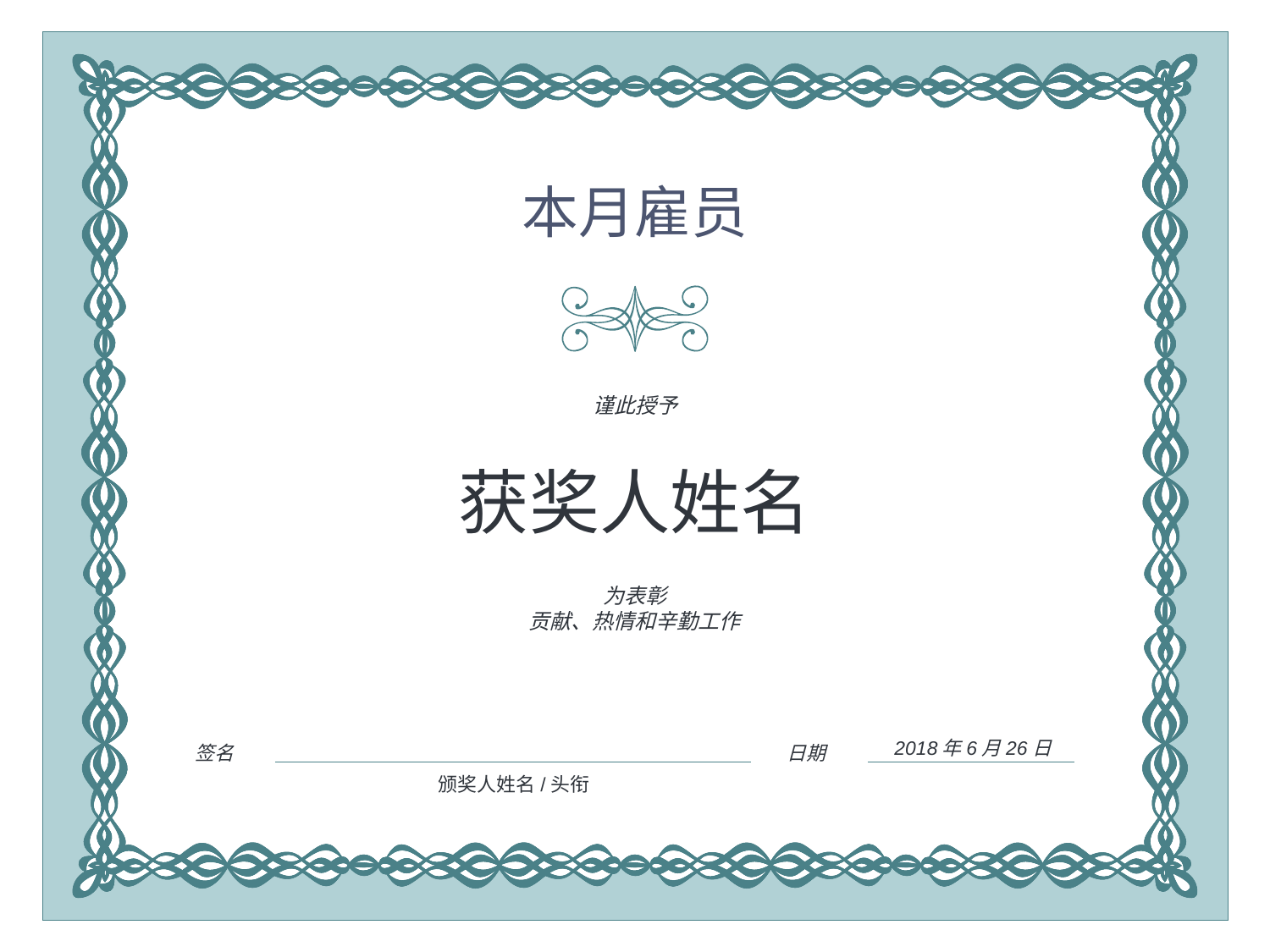

本月雇员
谨此授予
# 获奖人姓名
为表彰
贡献、热情和辛勤工作
2018年6月26日
签名
日期
颁奖人姓名/头衔